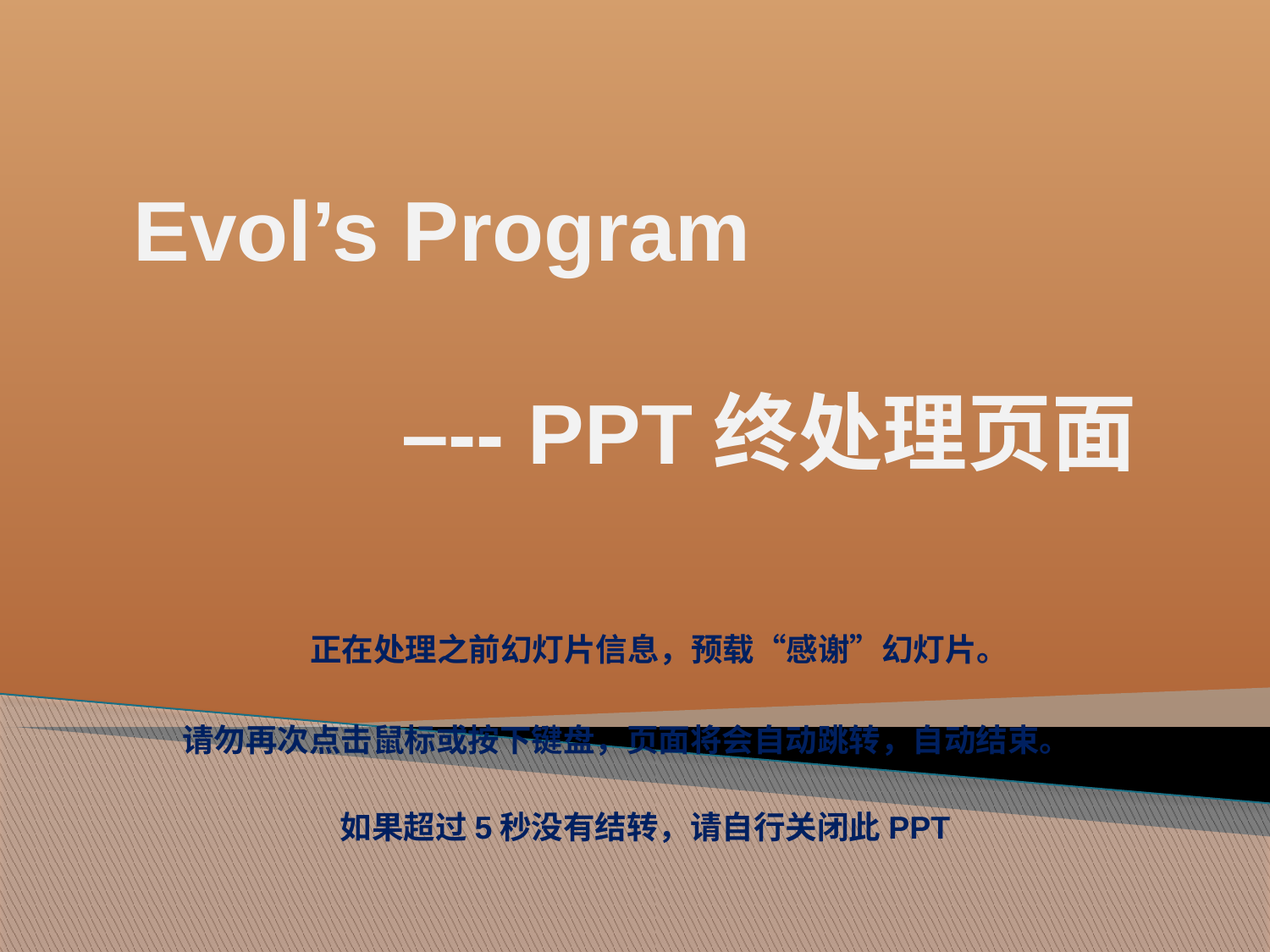

# Evol’s Program –-- PPT终处理页面
正在处理之前幻灯片信息，预载“感谢”幻灯片。
请勿再次点击鼠标或按下键盘，页面将会自动跳转，自动结束。
如果超过5秒没有结转，请自行关闭此PPT